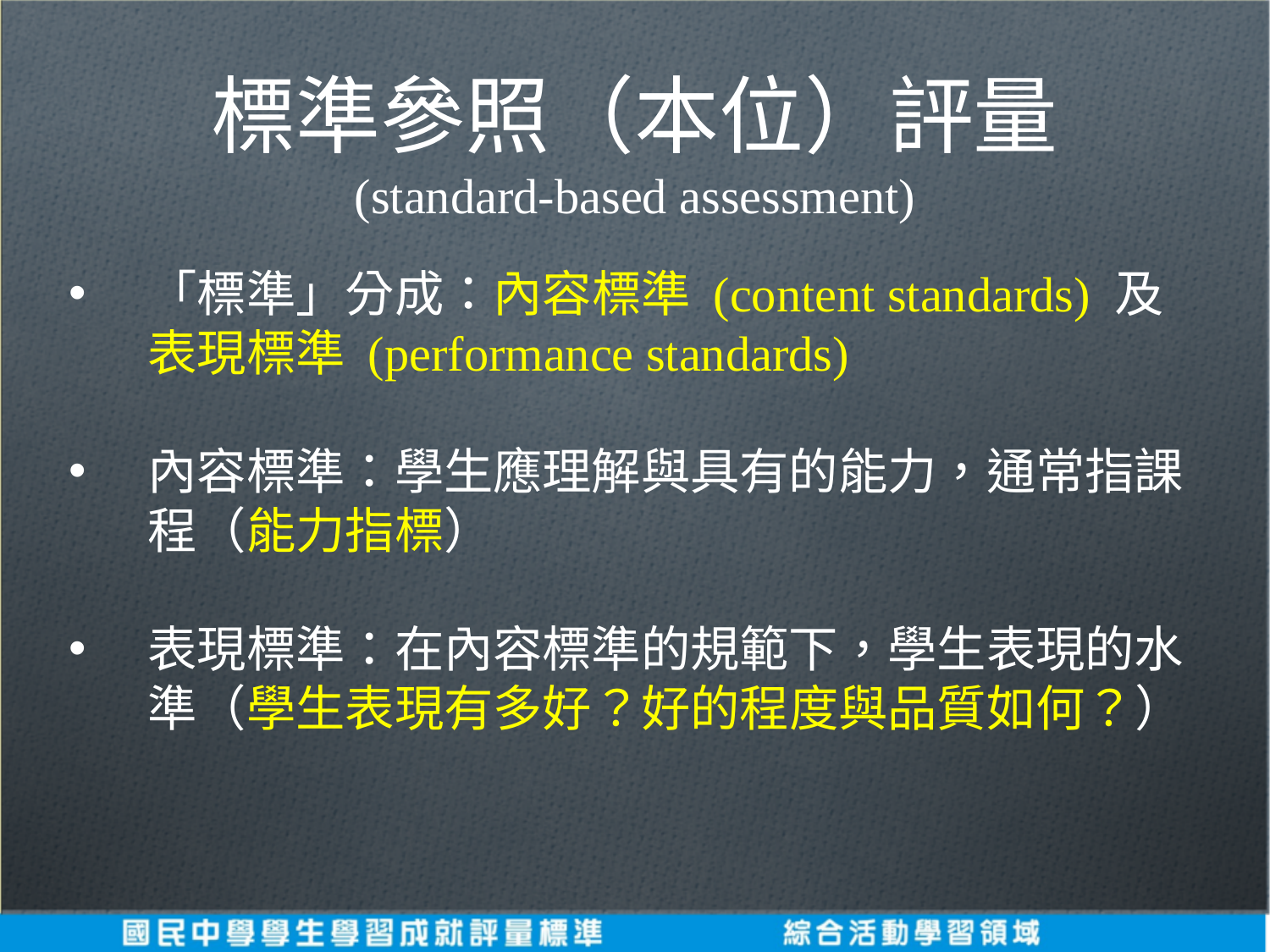

標準參照（本位）評量
(standard-based assessment)
「標準」分成：內容標準 (content standards) 及表現標準 (performance standards)

內容標準：學生應理解與具有的能力，通常指課程（能力指標）

表現標準：在內容標準的規範下，學生表現的水準（學生表現有多好？好的程度與品質如何？）